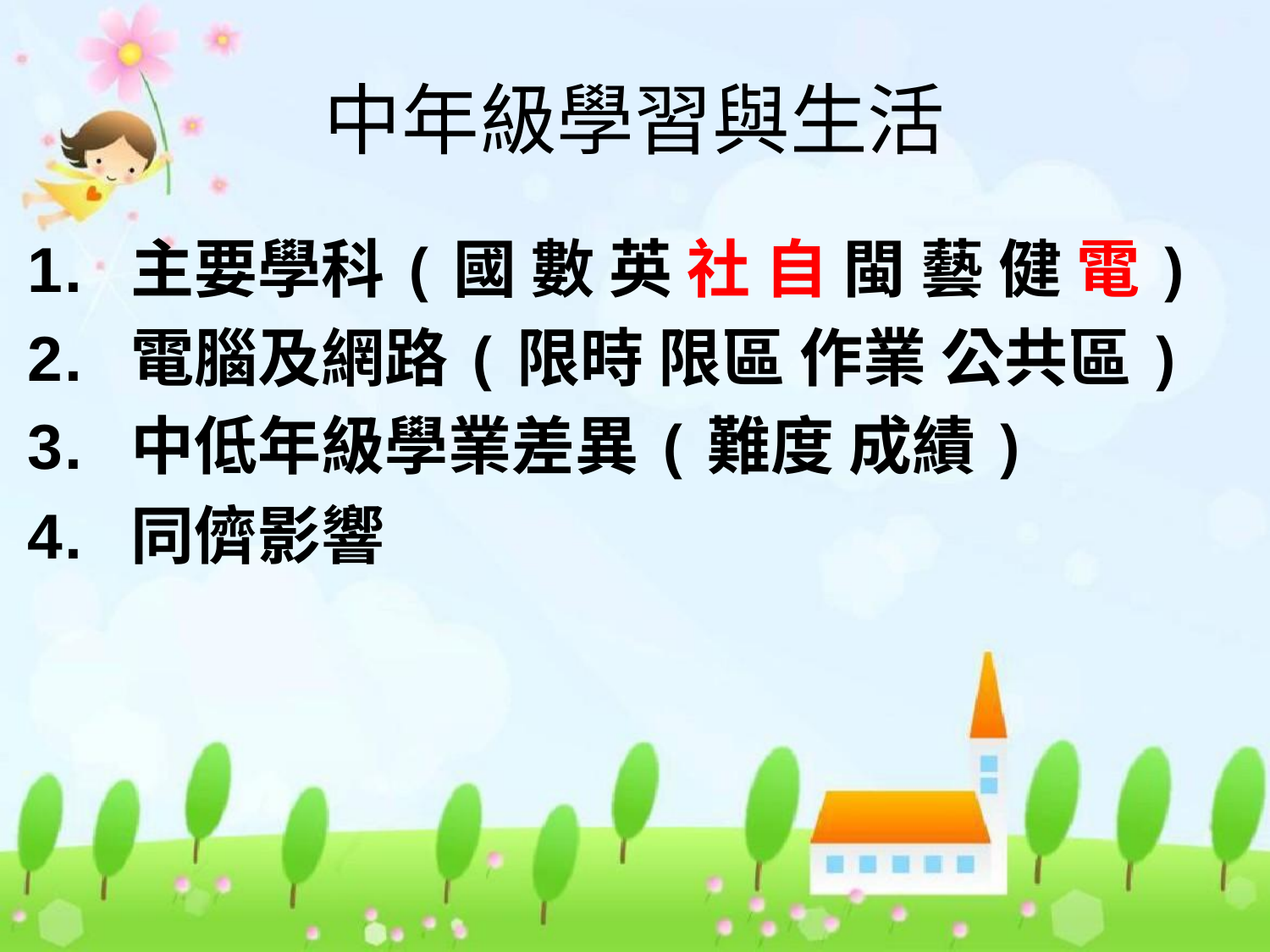

# 中年級學習與生活
主要學科(國 數 英 社 自 閩 藝 健 電)
電腦及網路(限時 限區 作業 公共區)
中低年級學業差異(難度 成績)
同儕影響